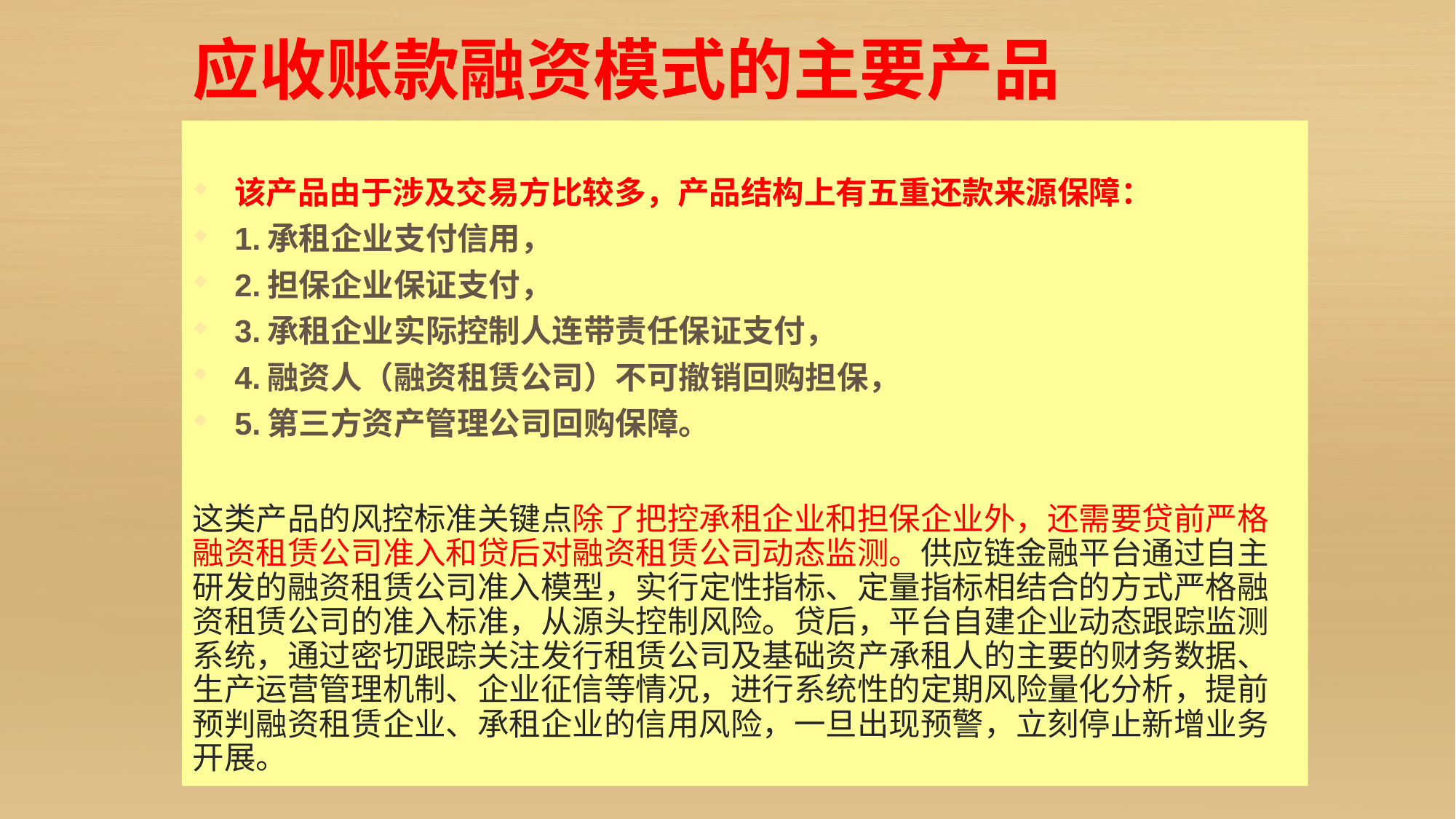

# 应收账款融资模式的主要产品

该产品由于涉及交易方比较多，产品结构上有五重还款来源保障：
1.承租企业支付信用，
2.担保企业保证支付，
3.承租企业实际控制人连带责任保证支付，
4.融资人（融资租赁公司）不可撤销回购担保，
5.第三方资产管理公司回购保障。

这类产品的风控标准关键点除了把控承租企业和担保企业外，还需要贷前严格融资租赁公司准入和贷后对融资租赁公司动态监测。供应链金融平台通过自主研发的融资租赁公司准入模型，实行定性指标、定量指标相结合的方式严格融资租赁公司的准入标准，从源头控制风险。贷后，平台自建企业动态跟踪监测系统，通过密切跟踪关注发行租赁公司及基础资产承租人的主要的财务数据、生产运营管理机制、企业征信等情况，进行系统性的定期风险量化分析，提前预判融资租赁企业、承租企业的信用风险，一旦出现预警，立刻停止新增业务开展。